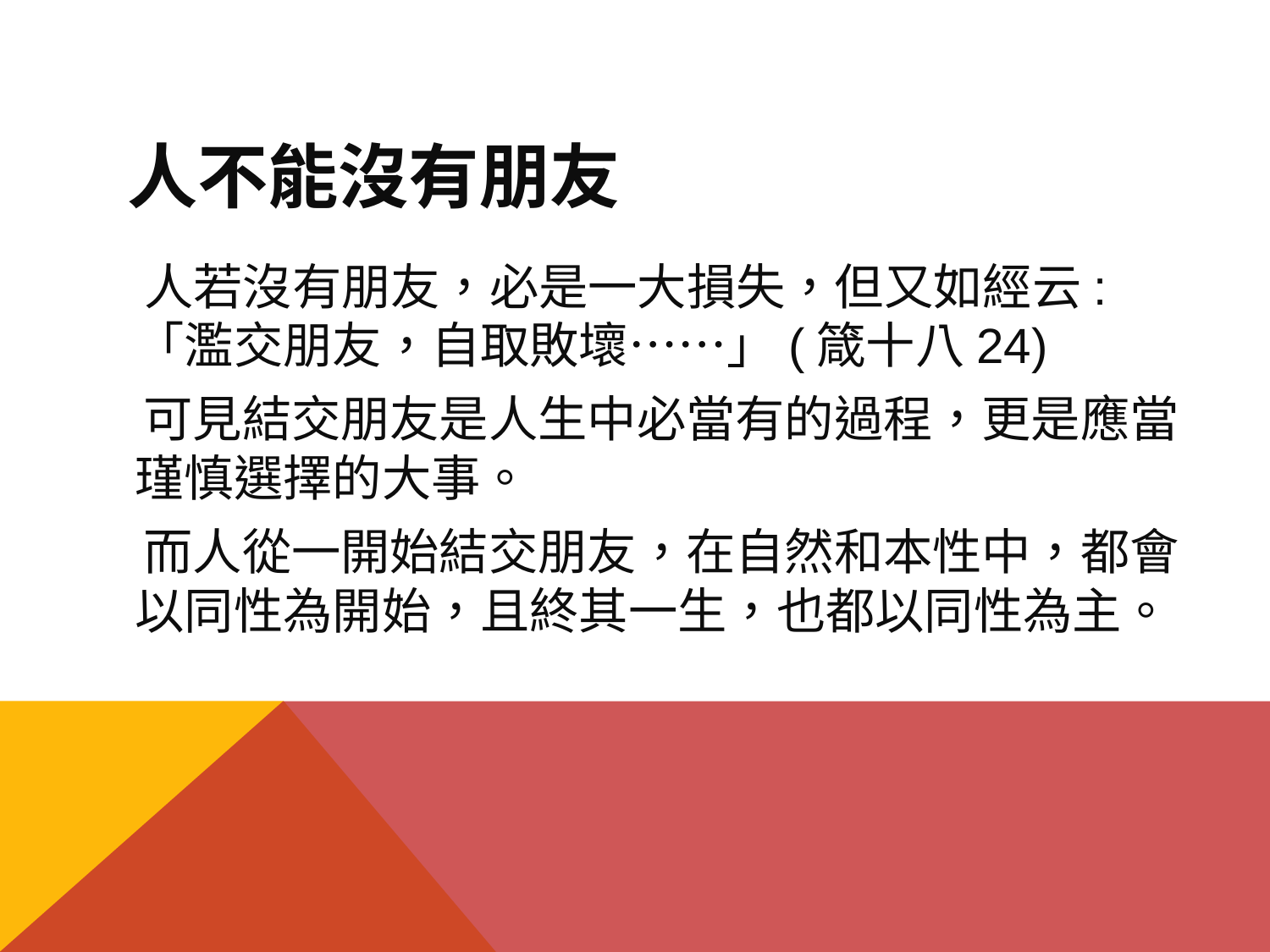

# 人不能沒有朋友
    人若沒有朋友，必是一大損失，但又如經云:「濫交朋友，自取敗壞……」(箴十八24)
    可見結交朋友是人生中必當有的過程，更是應當瑾慎選擇的大事。
    而人從一開始結交朋友，在自然和本性中，都會以同性為開始，且終其一生，也都以同性為主。